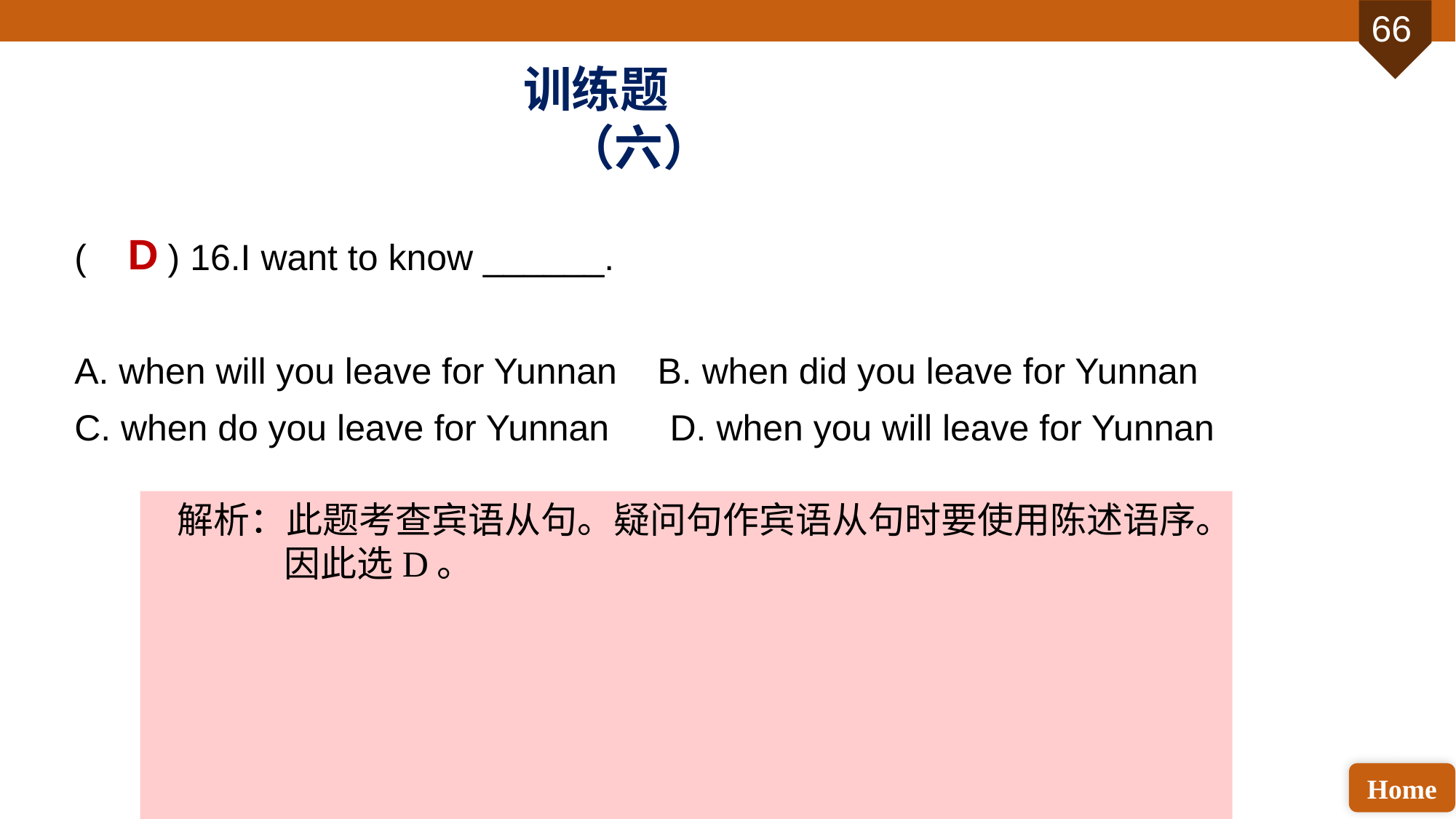

训练题（六）
(        ) 16.I want to know ______.

A. when will you leave for Yunnan    B. when did you leave for Yunnan
C. when do you leave for Yunnan      D. when you will leave for Yunnan

D

解析：此题考查宾语从句。疑问句作宾语从句时要使用陈述语序。因此选D。